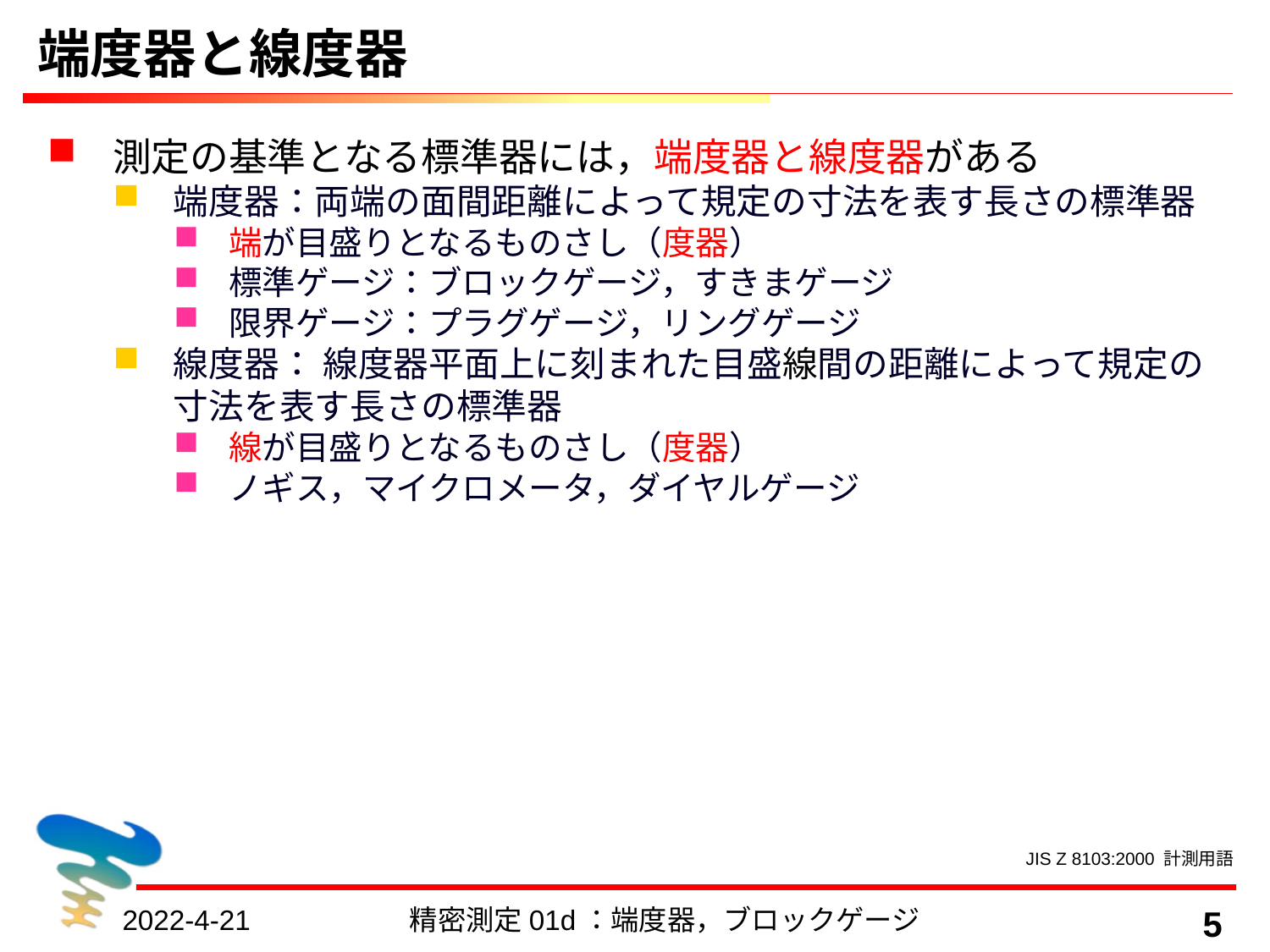

# 端度器と線度器
測定の基準となる標準器には，端度器と線度器がある
端度器：両端の面間距離によって規定の寸法を表す長さの標準器
端が目盛りとなるものさし（度器）
標準ゲージ：ブロックゲージ，すきまゲージ
限界ゲージ：プラグゲージ，リングゲージ
線度器： 線度器平面上に刻まれた目盛線間の距離によって規定の寸法を表す長さの標準器
線が目盛りとなるものさし（度器）
ノギス，マイクロメータ，ダイヤルゲージ
JIS Z 8103:2000 計測用語
2022-4-21
精密測定01d：端度器，ブロックゲージ
5